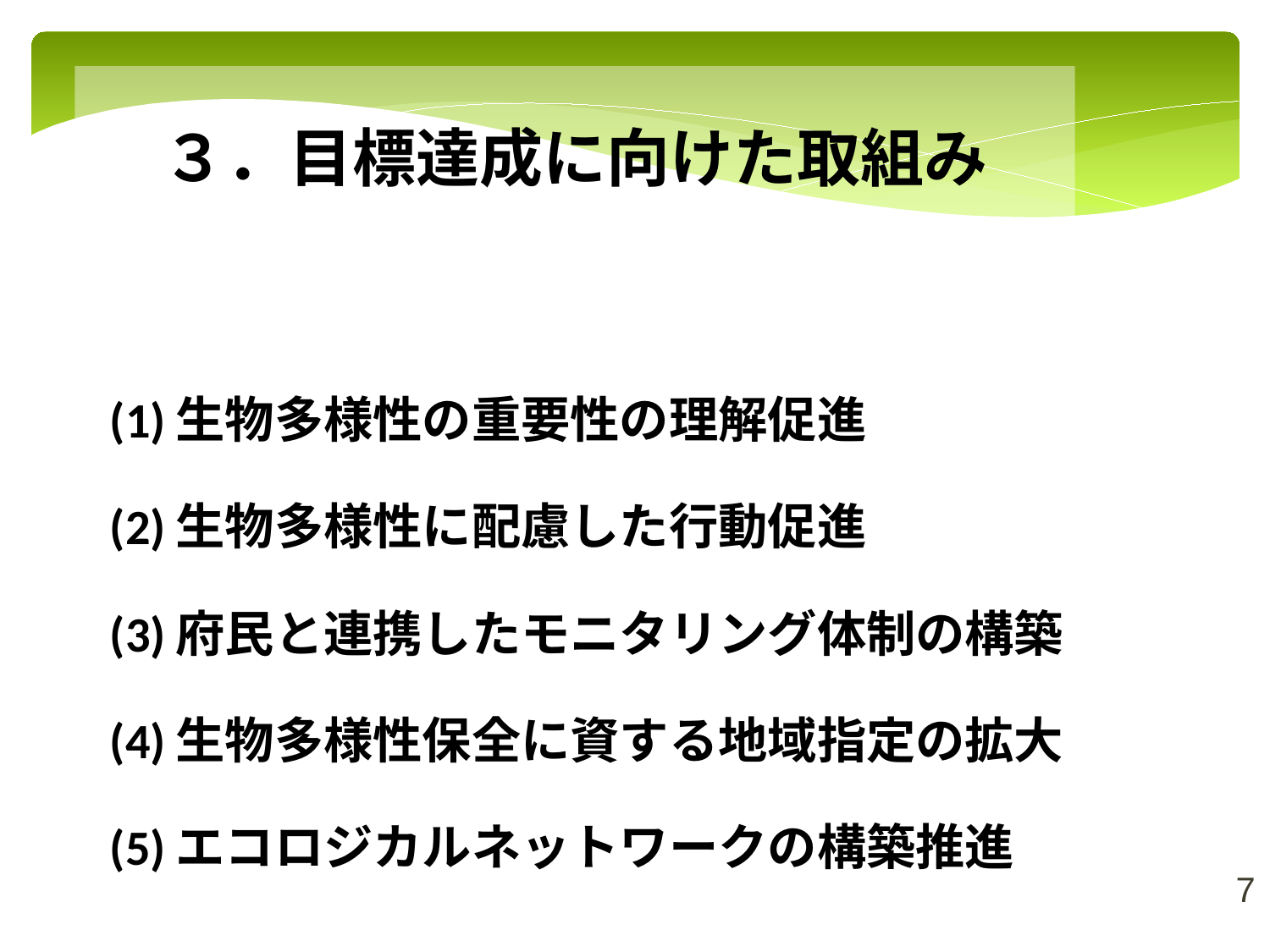

３．目標達成に向けた取組み
| (1)生物多様性の重要性の理解促進 (2)生物多様性に配慮した行動促進 (3)府民と連携したモニタリング体制の構築 (4)生物多様性保全に資する地域指定の拡大 (5)エコロジカルネットワークの構築推進 |
| --- |
7